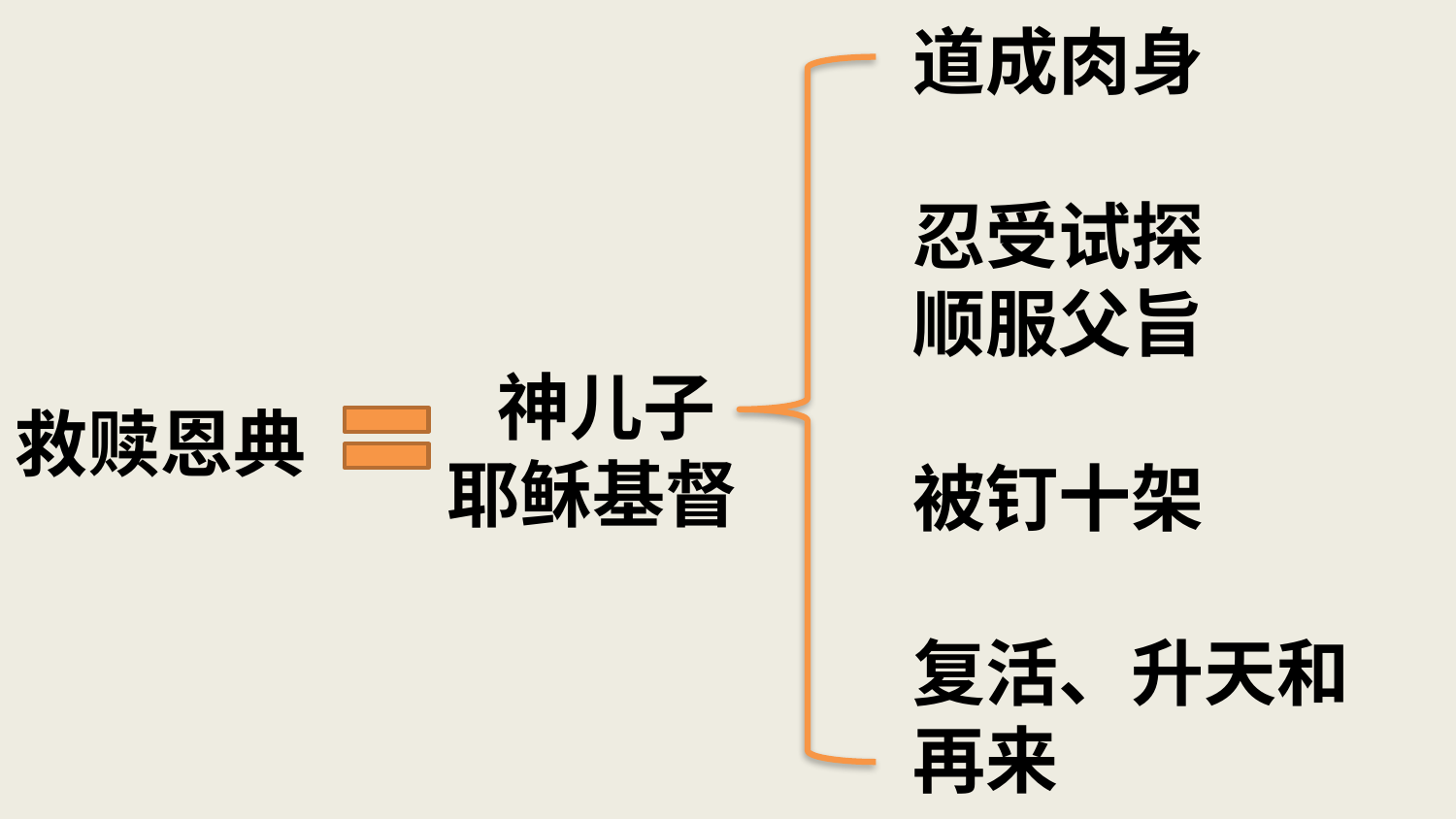

# 救赎恩典
道成肉身

忍受试探
顺服父旨

被钉十架

复活、升天和再来

  神儿子
耶稣基督